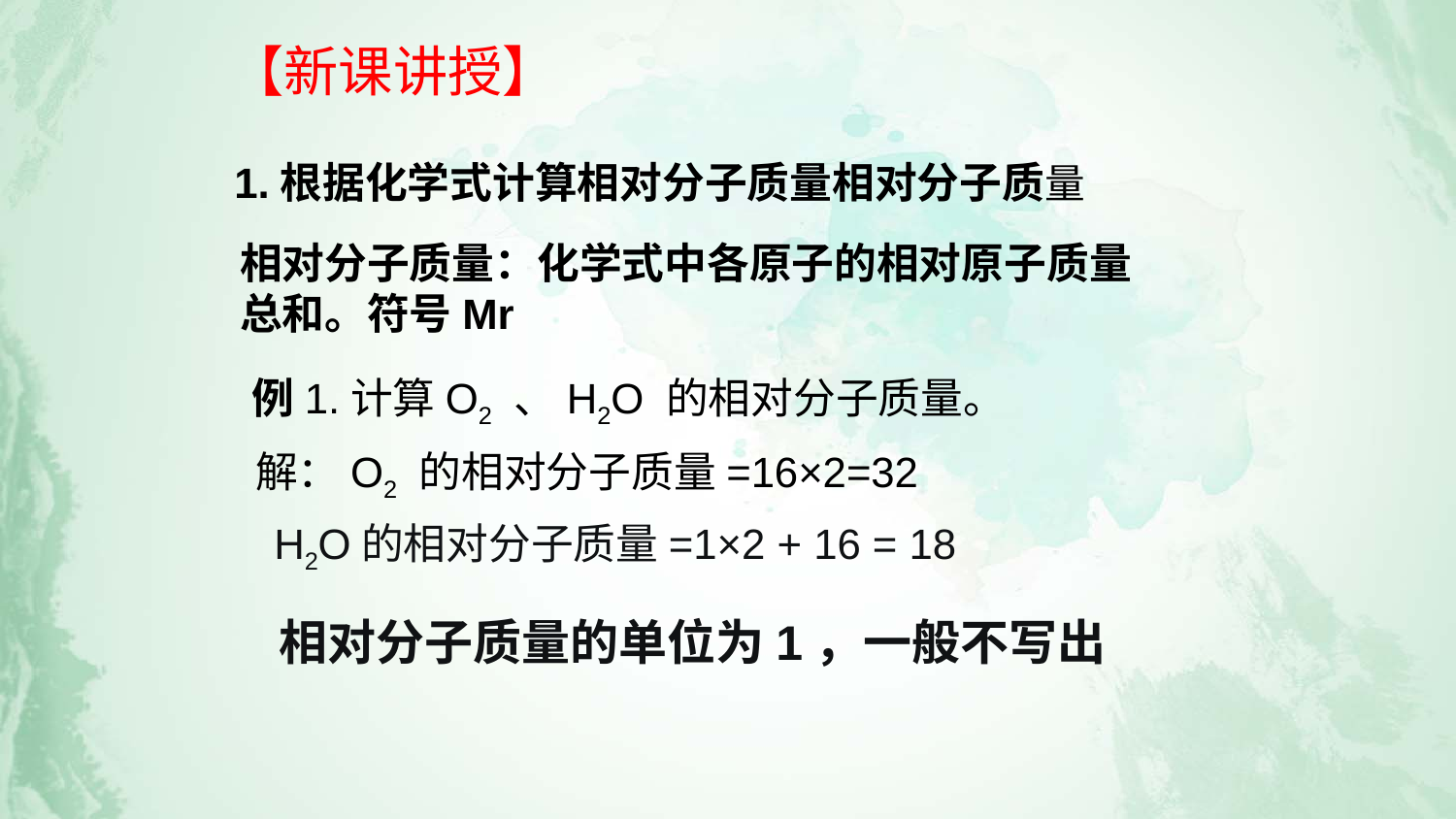

【新课讲授】

1.根据化学式计算相对分子质量相对分子质量
相对分子质量：化学式中各原子的相对原子质量总和。符号Mr
例1.计算O2 、H2O 的相对分子质量。
解：O2 的相对分子质量=16×2=32
 H2O的相对分子质量=1×2 + 16 = 18
相对分子质量的单位为1，一般不写出